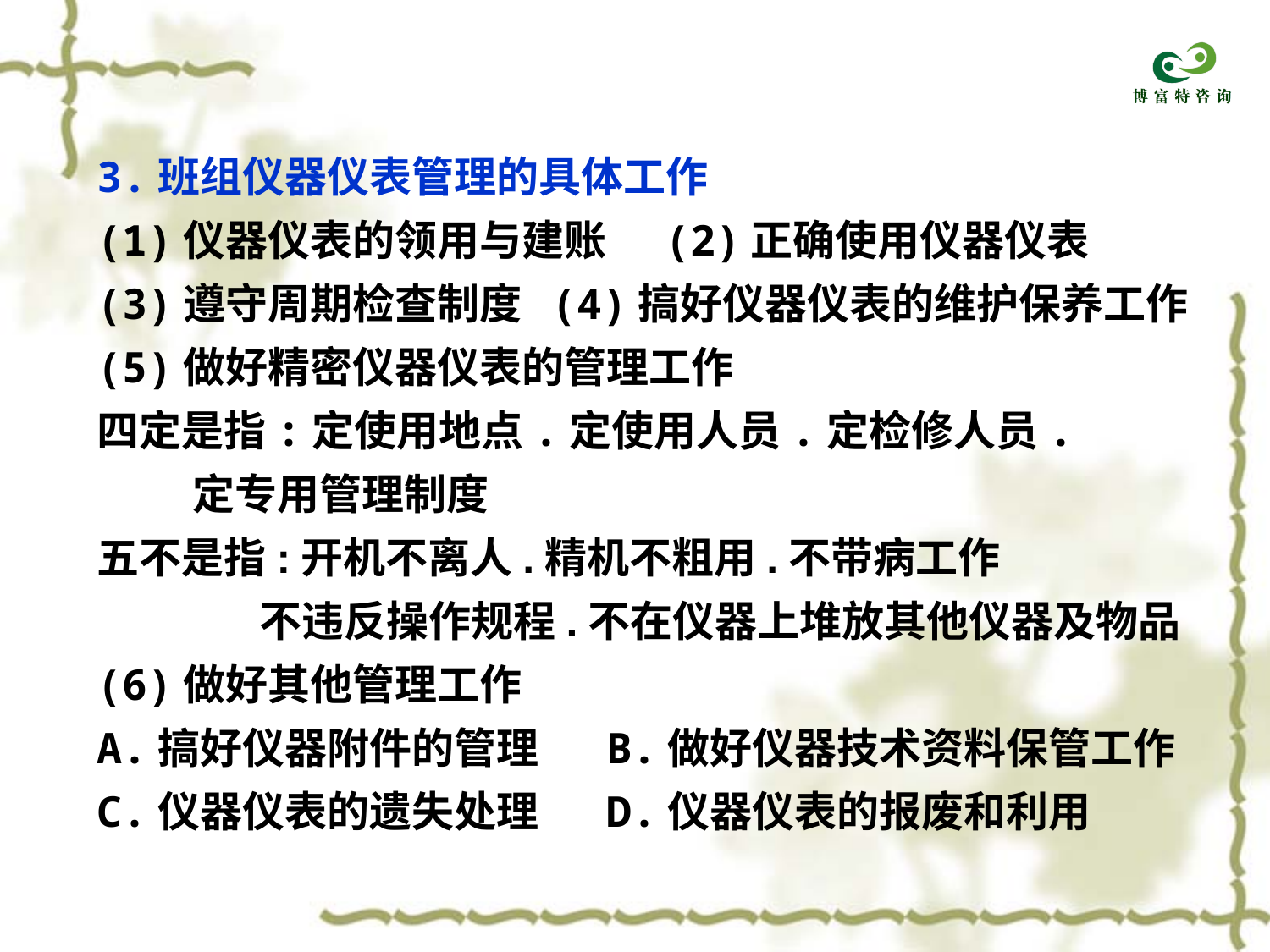

3.班组仪器仪表管理的具体工作
(1)仪器仪表的领用与建账     (2)正确使用仪器仪表
(3)遵守周期检查制度  (4)搞好仪器仪表的维护保养工作
(5)做好精密仪器仪表的管理工作
四定是指:定使用地点.定使用人员.定检修人员.
         定专用管理制度
五不是指:开机不离人.精机不粗用.不带病工作
                不违反操作规程.不在仪器上堆放其他仪器及物品
(6)做好其他管理工作
A.搞好仪器附件的管理      B.做好仪器技术资料保管工作
C.仪器仪表的遗失处理      D.仪器仪表的报废和利用